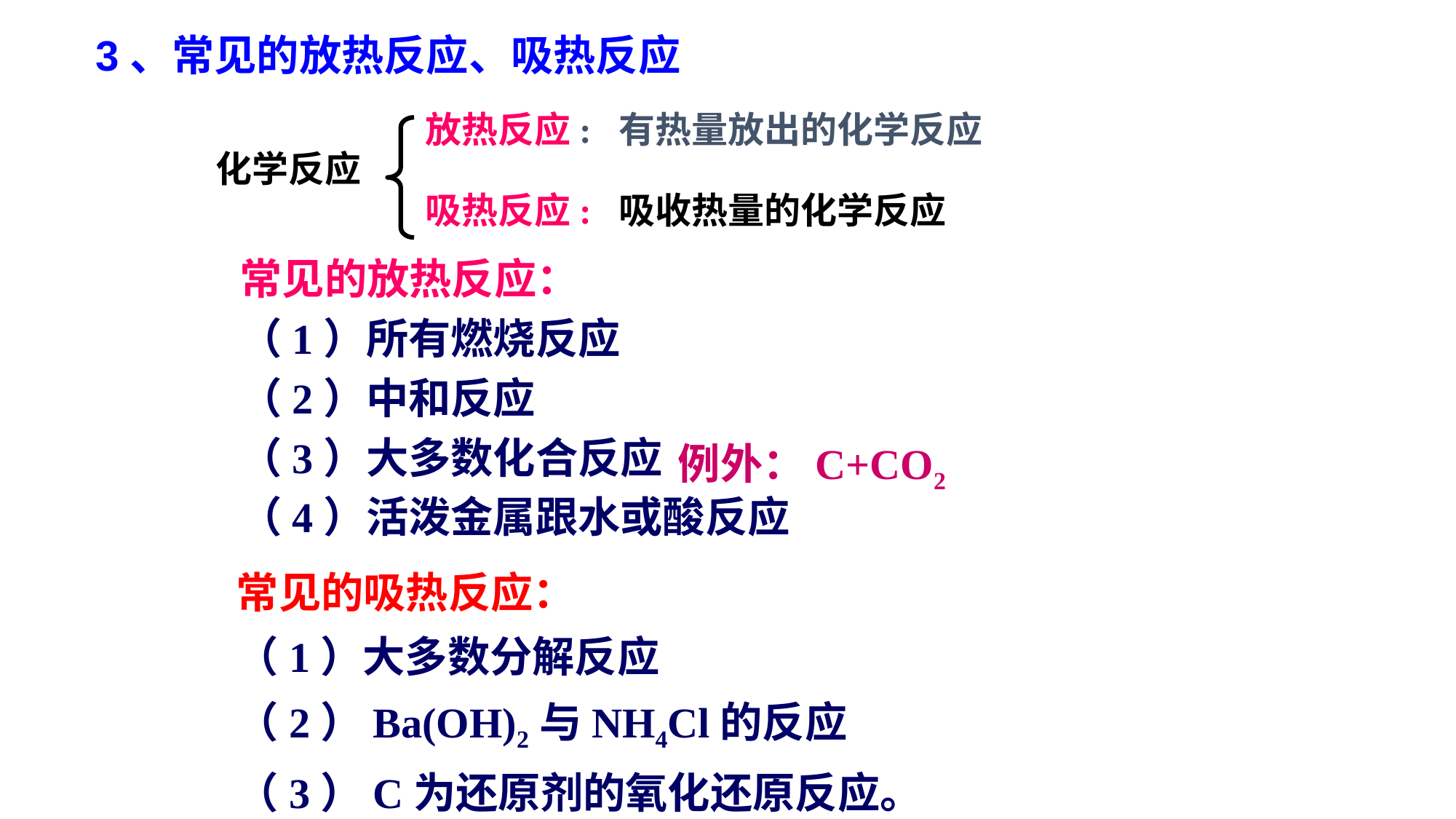

3、常见的放热反应、吸热反应
放热反应:  有热量放出的化学反应

化学反应
吸热反应:  吸收热量的化学反应
常见的放热反应：
（1）所有燃烧反应
（2）中和反应
（3）大多数化合反应
（4）活泼金属跟水或酸反应
例外：C+CO2
常见的吸热反应：
（1）大多数分解反应
（2）Ba(OH)2与NH4Cl的反应
（3）C为还原剂的氧化还原反应。